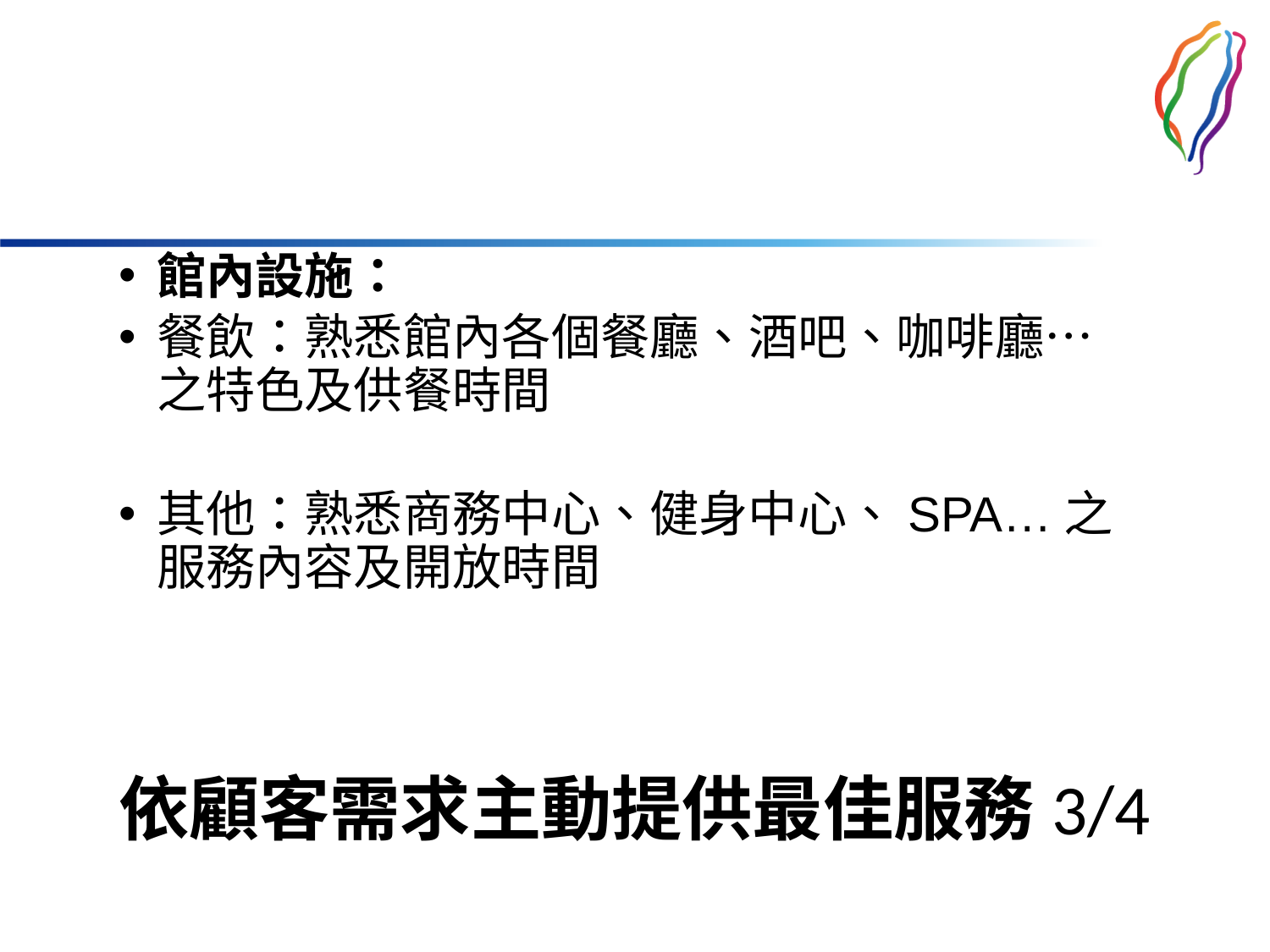

館內設施：
餐飲：熟悉館內各個餐廳、酒吧、咖啡廳…之特色及供餐時間

其他：熟悉商務中心、健身中心、SPA…之服務內容及開放時間

# 依顧客需求主動提供最佳服務3/4